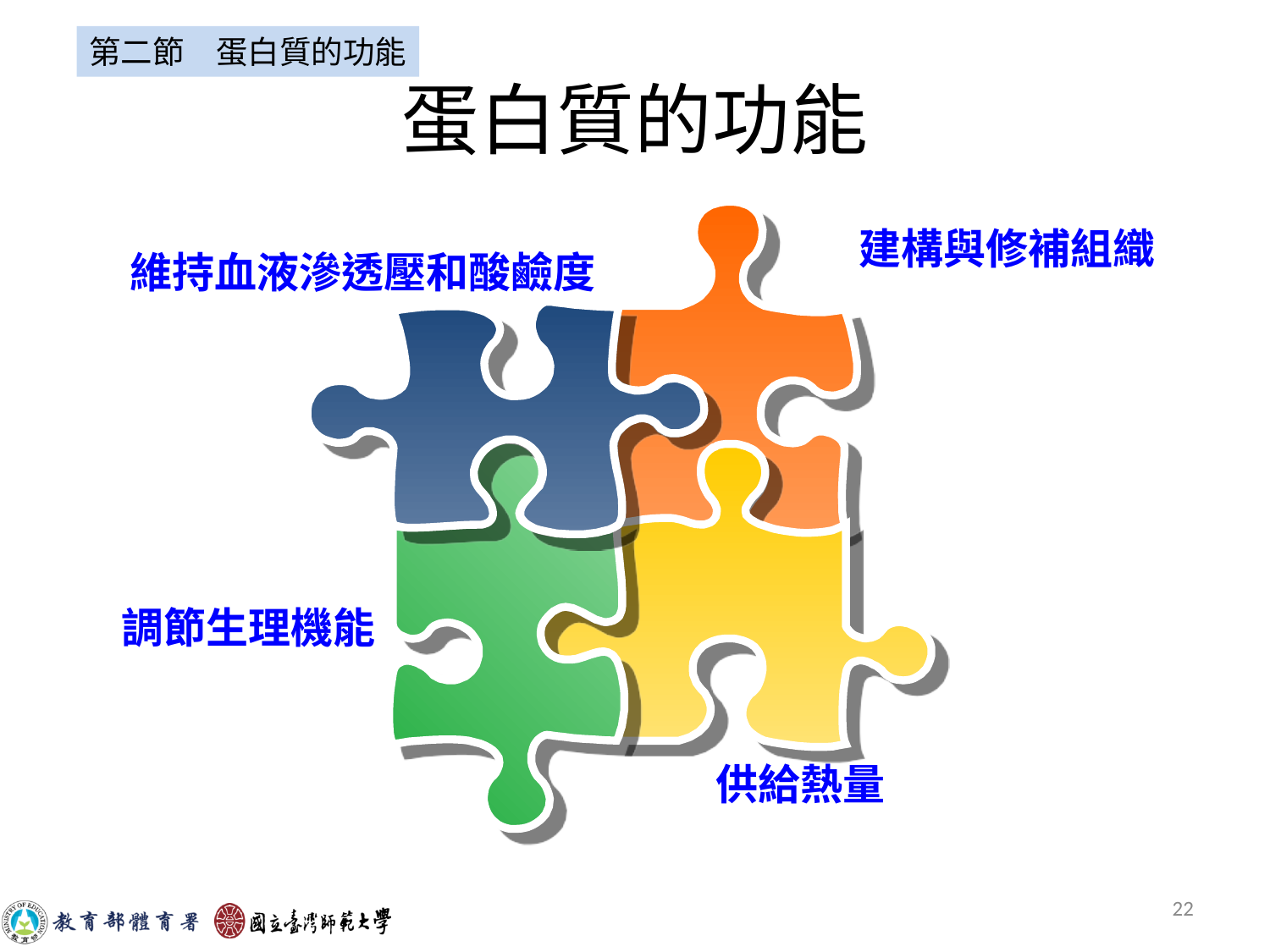

第二節　蛋白質的功能
# 蛋白質的功能

建構與修補組織

維持血液滲透壓和酸鹼度

調節生理機能
供給熱量
22